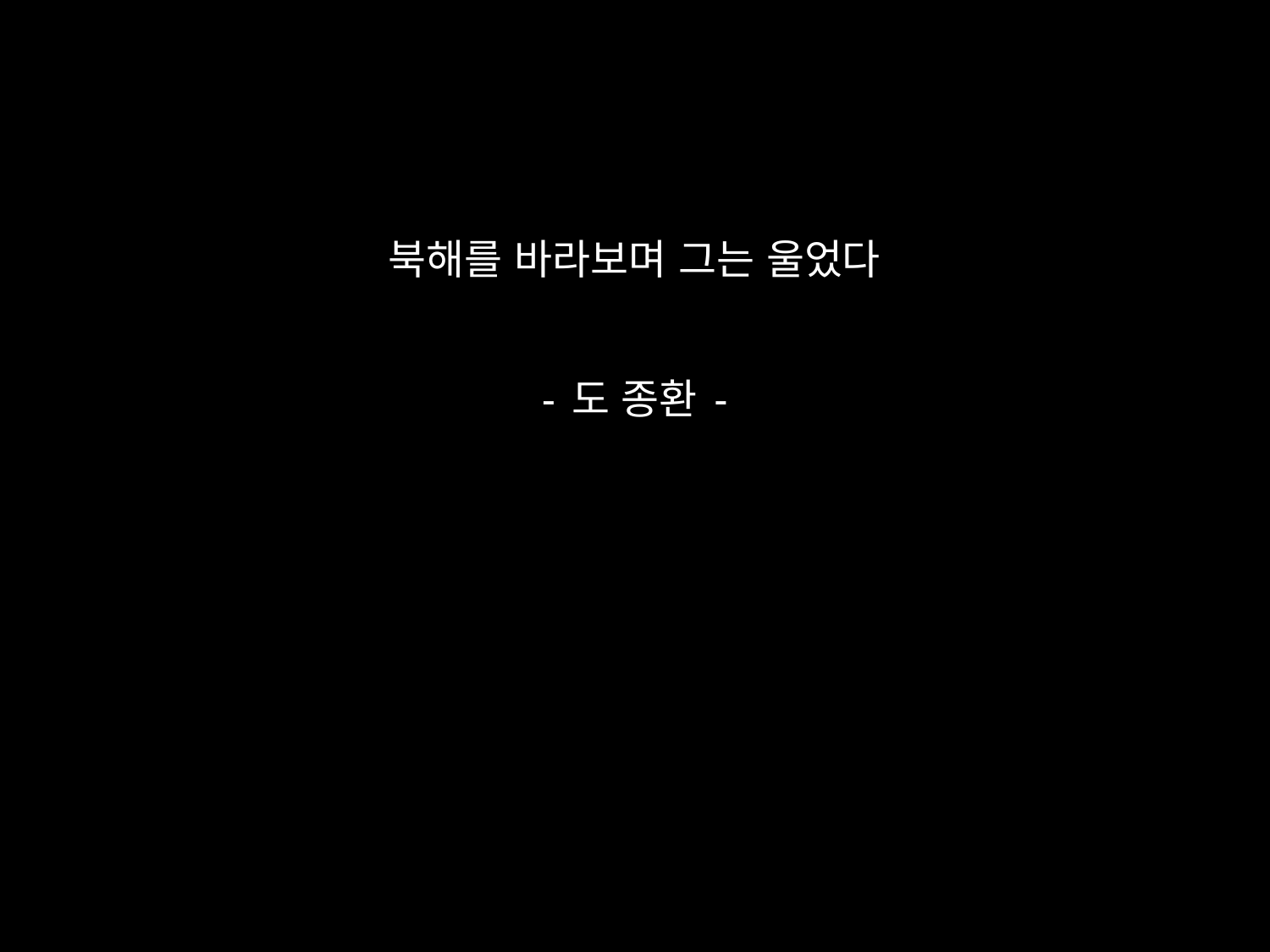

# 북해를 바라보며 그는 울었다 - 도 종환 -